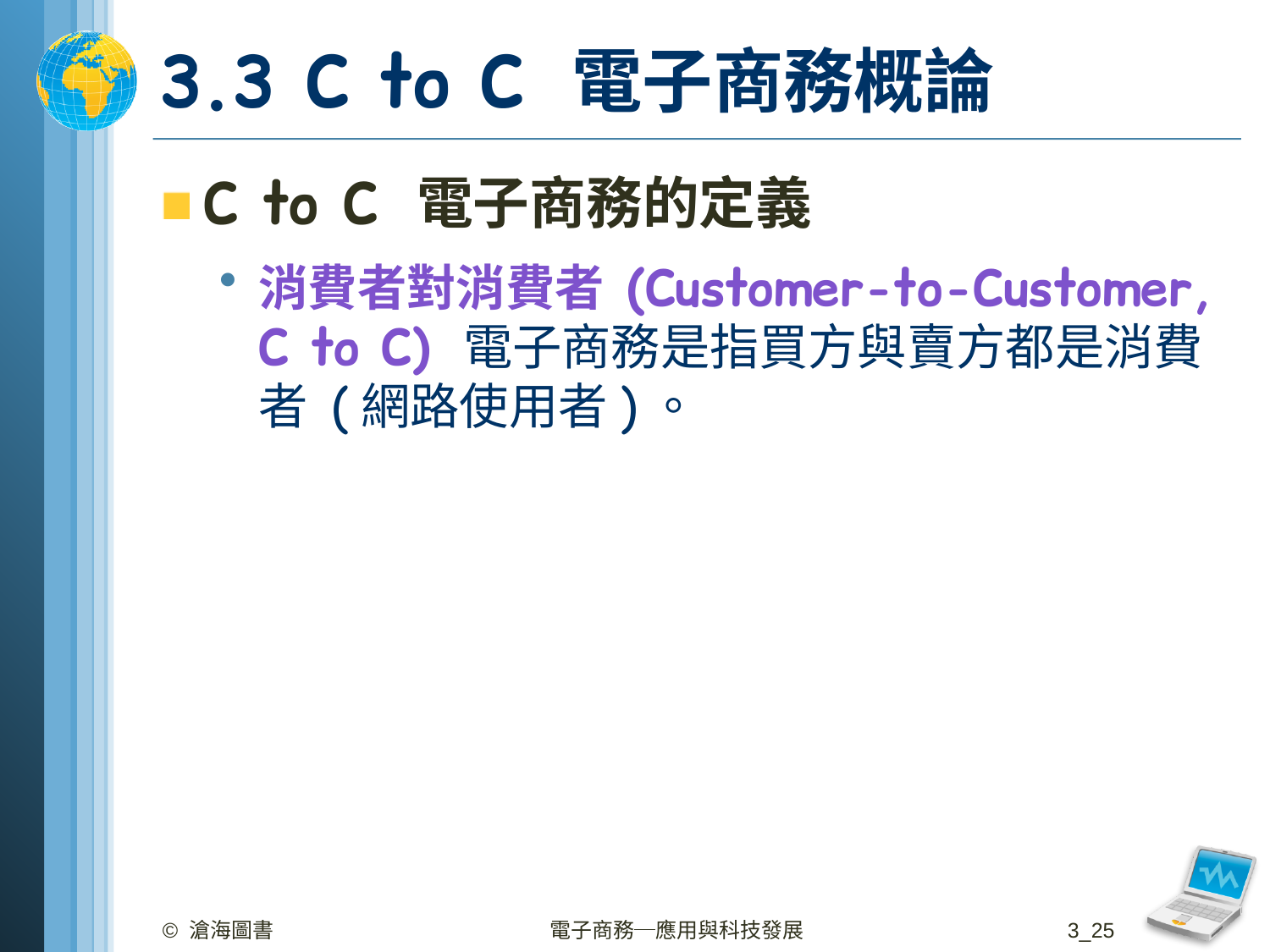

# 3.3 C to C 電子商務概論
C to C 電子商務的定義
消費者對消費者 (Customer-to-Customer, C to C) 電子商務是指買方與賣方都是消費者 (網路使用者)。
© 滄海圖書
電子商務─應用與科技發展
3_25